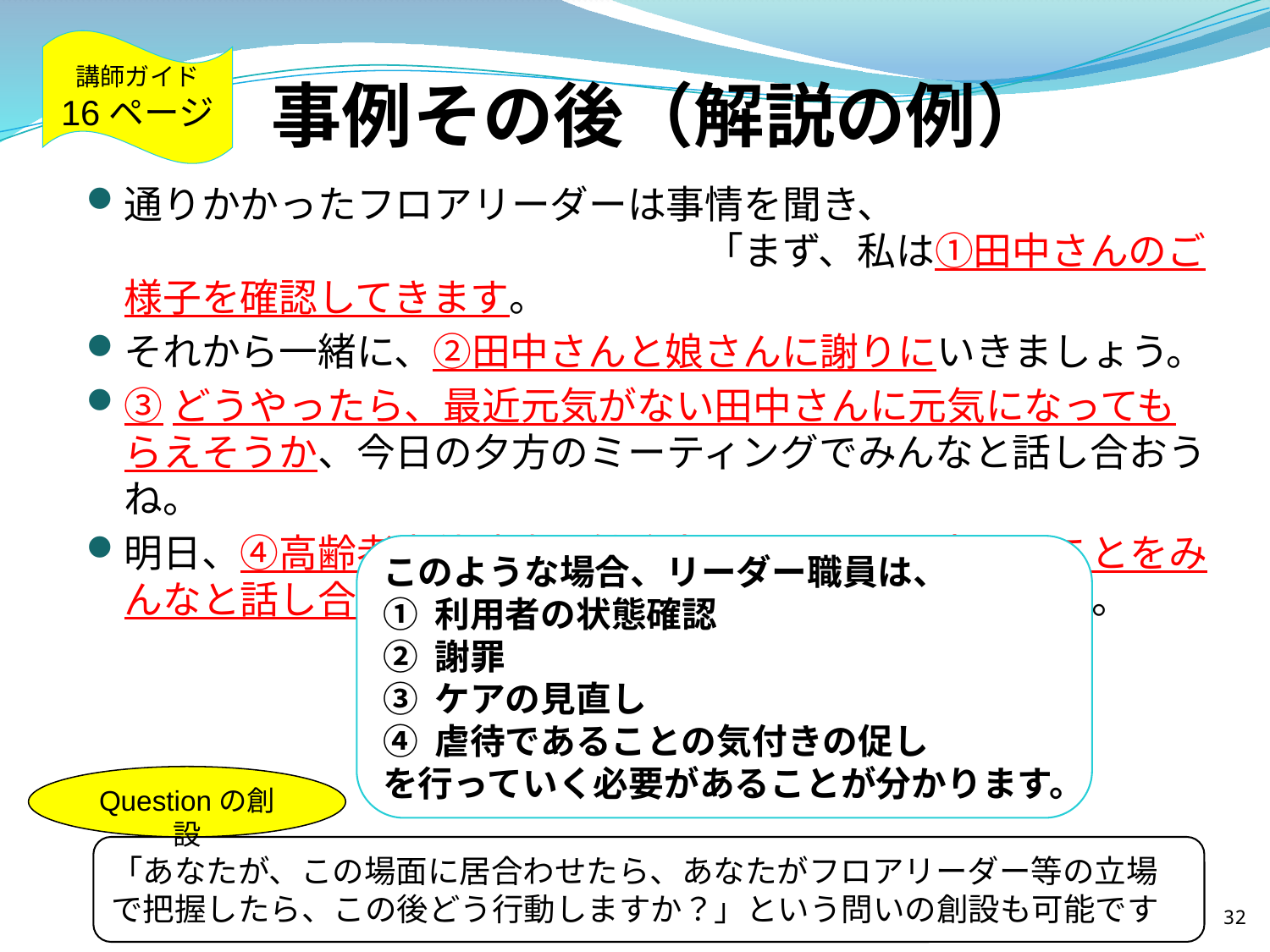

講師ガイド
16ページ
# 事例その後（解説の例）
通りかかったフロアリーダーは事情を聞き、　　　　　　　　　　　　　　　　　　　　　　　「まず、私は①田中さんのご様子を確認してきます。
それから一緒に、②田中さんと娘さんに謝りにいきましょう。
③どうやったら、最近元気がない田中さんに元気になってもらえそうか、今日の夕方のミーティングでみんなと話し合おうね。
明日、④高齢者虐待防止の勉強会をするので、今回のことをみんなと話し合いましょう」とカワバタさんに言いました。
このような場合、リーダー職員は、
① 利用者の状態確認
② 謝罪
③ ケアの見直し
④ 虐待であることの気付きの促し
を行っていく必要があることが分かります。
Questionの創設
「あなたが、この場面に居合わせたら、あなたがフロアリーダー等の立場で把握したら、この後どう行動しますか？」という問いの創設も可能です
32